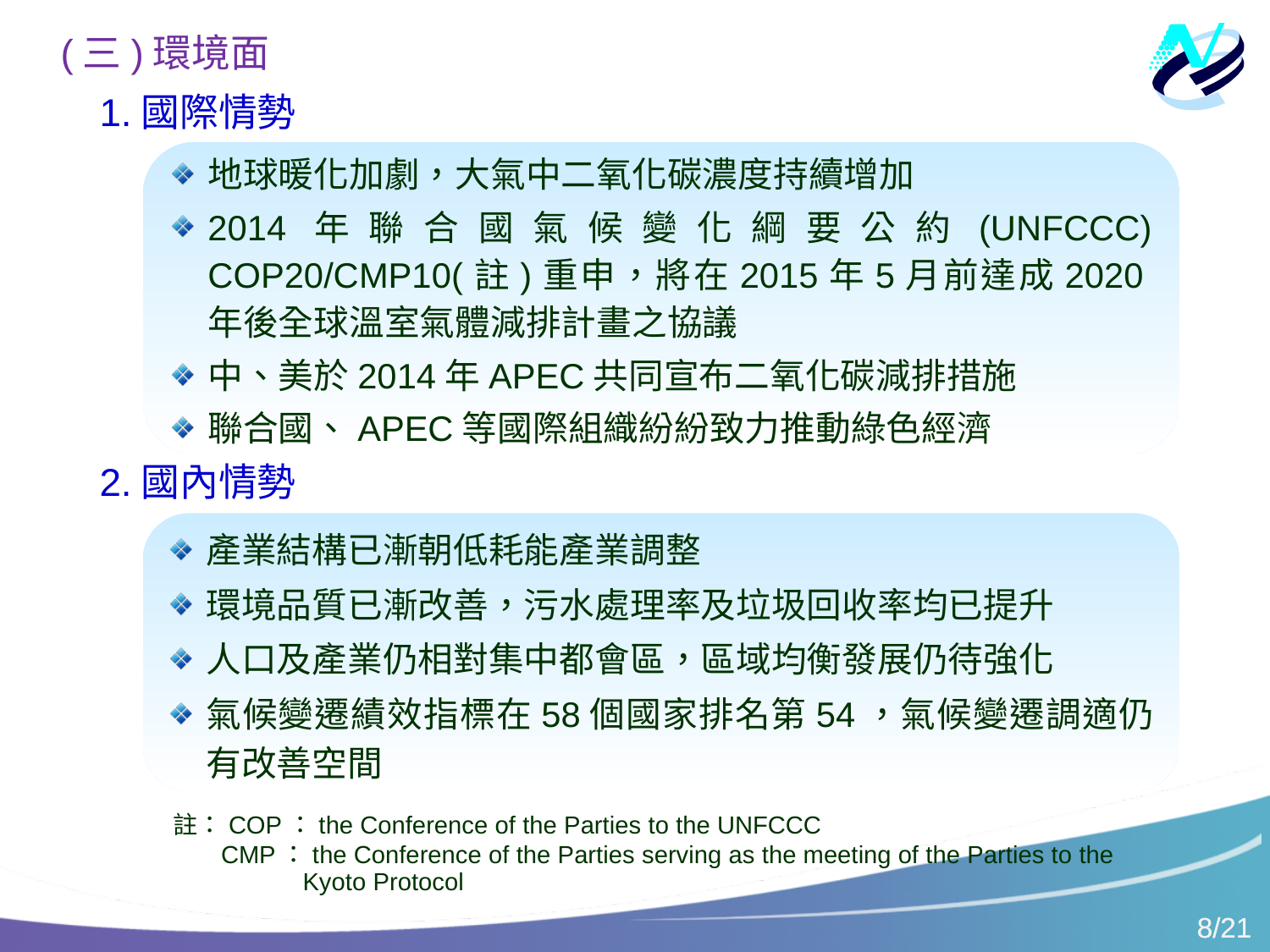

(三)環境面
　　1.國際情勢
地球暖化加劇，大氣中二氧化碳濃度持續增加
2014年聯合國氣候變化綱要公約(UNFCCC) COP20/CMP10(註)重申，將在2015年5月前達成2020年後全球溫室氣體減排計畫之協議
中、美於2014年APEC共同宣布二氧化碳減排措施
聯合國、APEC等國際組織紛紛致力推動綠色經濟
　　2.國內情勢
產業結構已漸朝低耗能產業調整
環境品質已漸改善，污水處理率及垃圾回收率均已提升
人口及產業仍相對集中都會區，區域均衡發展仍待強化
氣候變遷績效指標在58個國家排名第54，氣候變遷調適仍有改善空間
　　註：COP：the Conference of the Parties to the UNFCCC
CMP：the Conference of the Parties serving as the meeting of the Parties to the Kyoto Protocol